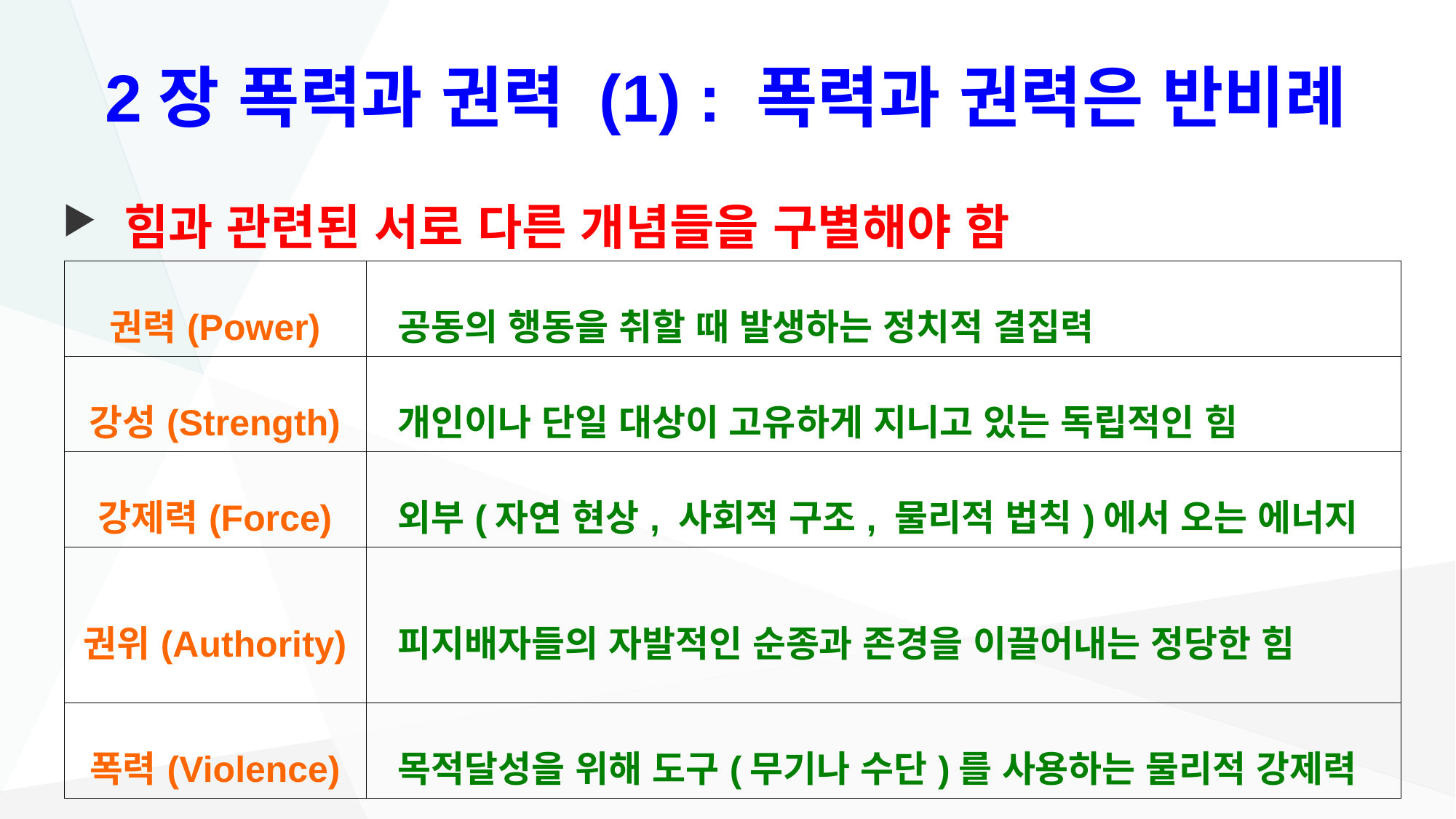

# 2장 폭력과 권력 (1) : 폭력과 권력은 반비례
 힘과 관련된 서로 다른 개념들을 구별해야 함

| 권력(Power) | 공동의 행동을 취할 때 발생하는 정치적 결집력 |
| --- | --- |
| 강성(Strength) | 개인이나 단일 대상이 고유하게 지니고 있는 독립적인 힘 |
| 강제력(Force) | 외부(자연 현상, 사회적 구조, 물리적 법칙)에서 오는 에너지 |
| 권위(Authority) | 피지배자들의 자발적인 순종과 존경을 이끌어내는 정당한 힘 |
| 폭력(Violence) | 목적달성을 위해 도구(무기나 수단)를 사용하는 물리적 강제력 |